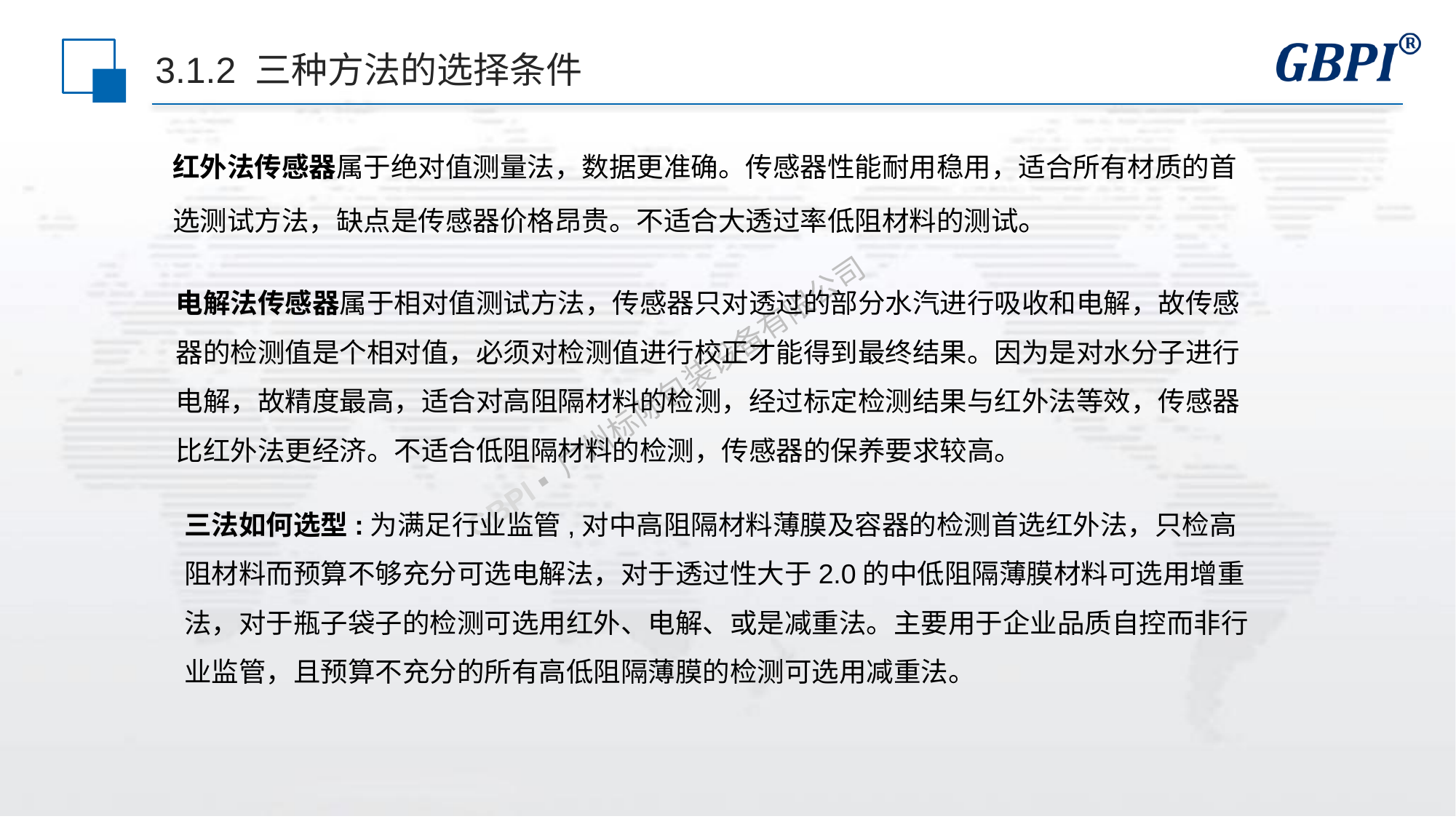

# 3.1.2 三种方法的选择条件
红外法传感器属于绝对值测量法，数据更准确。传感器性能耐用稳用，适合所有材质的首选测试方法，缺点是传感器价格昂贵。不适合大透过率低阻材料的测试。
电解法传感器属于相对值测试方法，传感器只对透过的部分水汽进行吸收和电解，故传感器的检测值是个相对值，必须对检测值进行校正才能得到最终结果。因为是对水分子进行电解，故精度最高，适合对高阻隔材料的检测，经过标定检测结果与红外法等效，传感器比红外法更经济。不适合低阻隔材料的检测，传感器的保养要求较高。
三法如何选型:为满足行业监管,对中高阻隔材料薄膜及容器的检测首选红外法，只检高阻材料而预算不够充分可选电解法，对于透过性大于2.0的中低阻隔薄膜材料可选用增重法，对于瓶子袋子的检测可选用红外、电解、或是减重法。主要用于企业品质自控而非行业监管，且预算不充分的所有高低阻隔薄膜的检测可选用减重法。